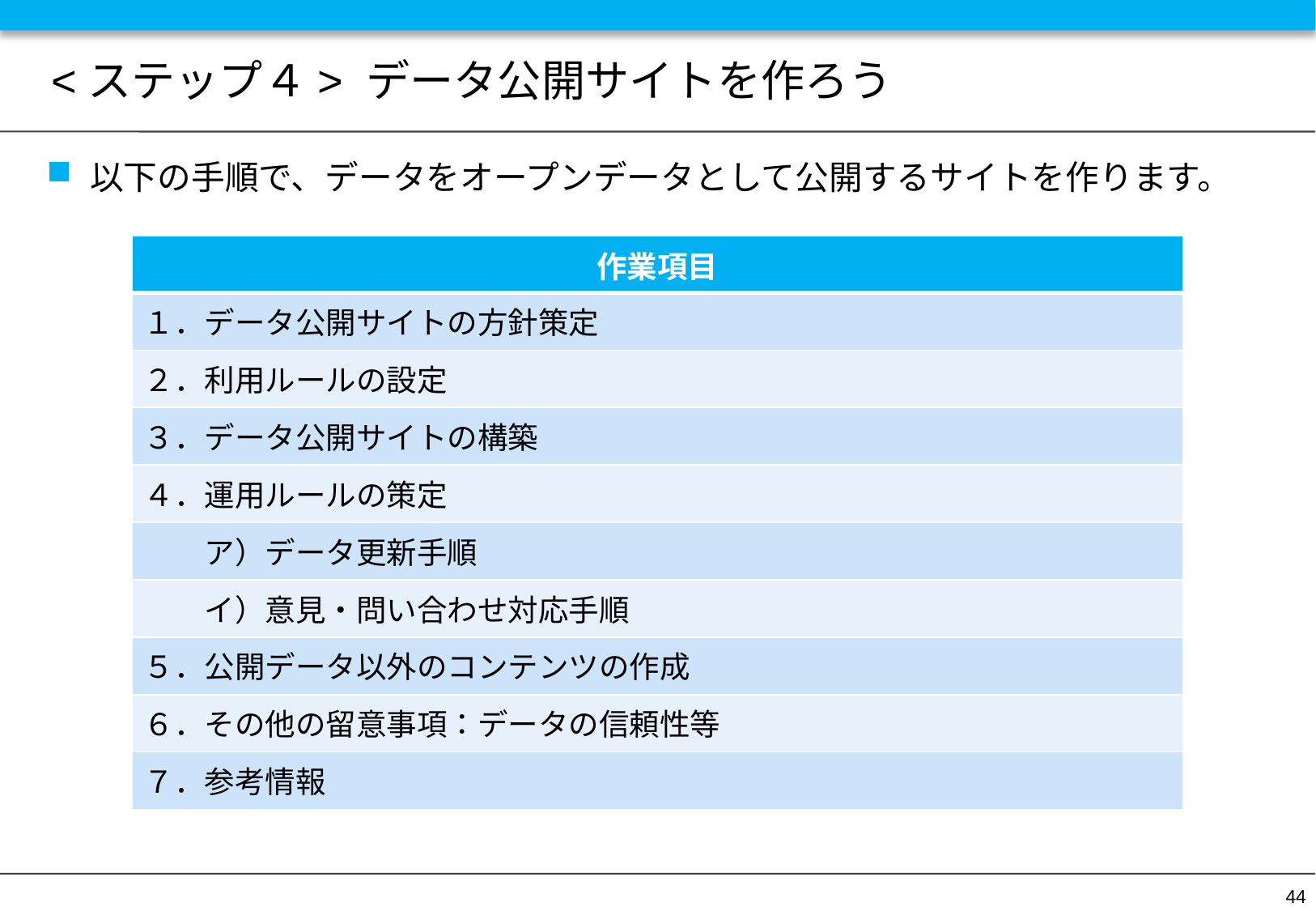

# <ステップ４> データ公開サイトを作ろう
以下の手順で、データをオープンデータとして公開するサイトを作ります。
| 作業項目 |
| --- |
| １．データ公開サイトの方針策定 |
| ２．利用ルールの設定 |
| ３．データ公開サイトの構築 |
| ４．運用ルールの策定 |
| ア）データ更新手順 |
| イ）意見・問い合わせ対応手順 |
| ５．公開データ以外のコンテンツの作成 |
| ６．その他の留意事項：データの信頼性等 |
| ７．参考情報 |
44